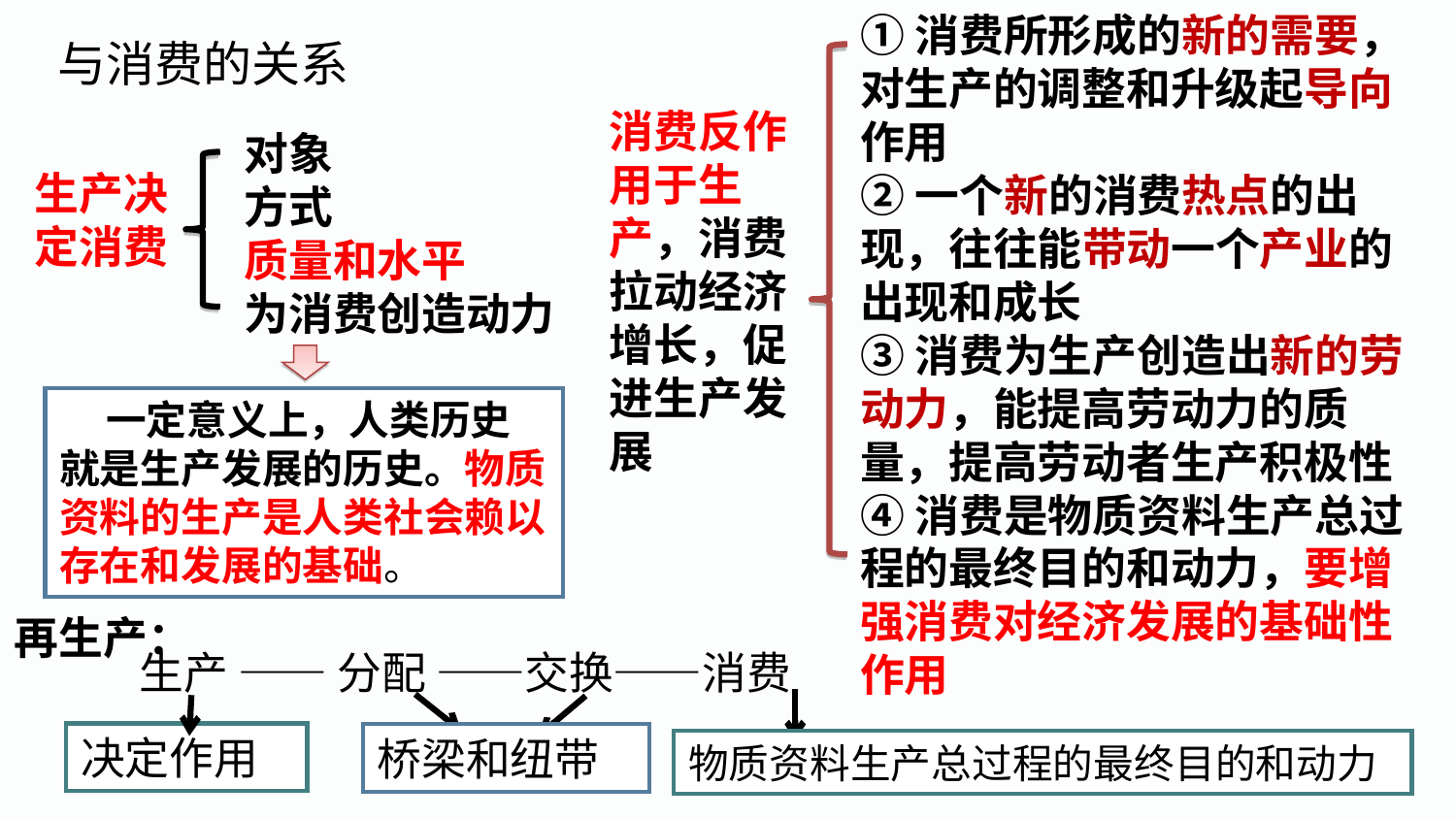

①消费所形成的新的需要，对生产的调整和升级起导向作用
②一个新的消费热点的出现，往往能带动一个产业的出现和成长
③消费为生产创造出新的劳动力，能提高劳动力的质量，提高劳动者生产积极性
④消费是物质资料生产总过程的最终目的和动力，要增强消费对经济发展的基础性作用
与消费的关系

消费反作用于生产，消费拉动经济增长，促进生产发展
对象
方式
质量和水平
为消费创造动力

生产决定消费

    一定意义上，人类历史就是生产发展的历史。物质资料的生产是人类社会赖以存在和发展的基础。
再生产：
生产 —— 分配 ——交换——消费
决定作用
桥梁和纽带
物质资料生产总过程的最终目的和动力